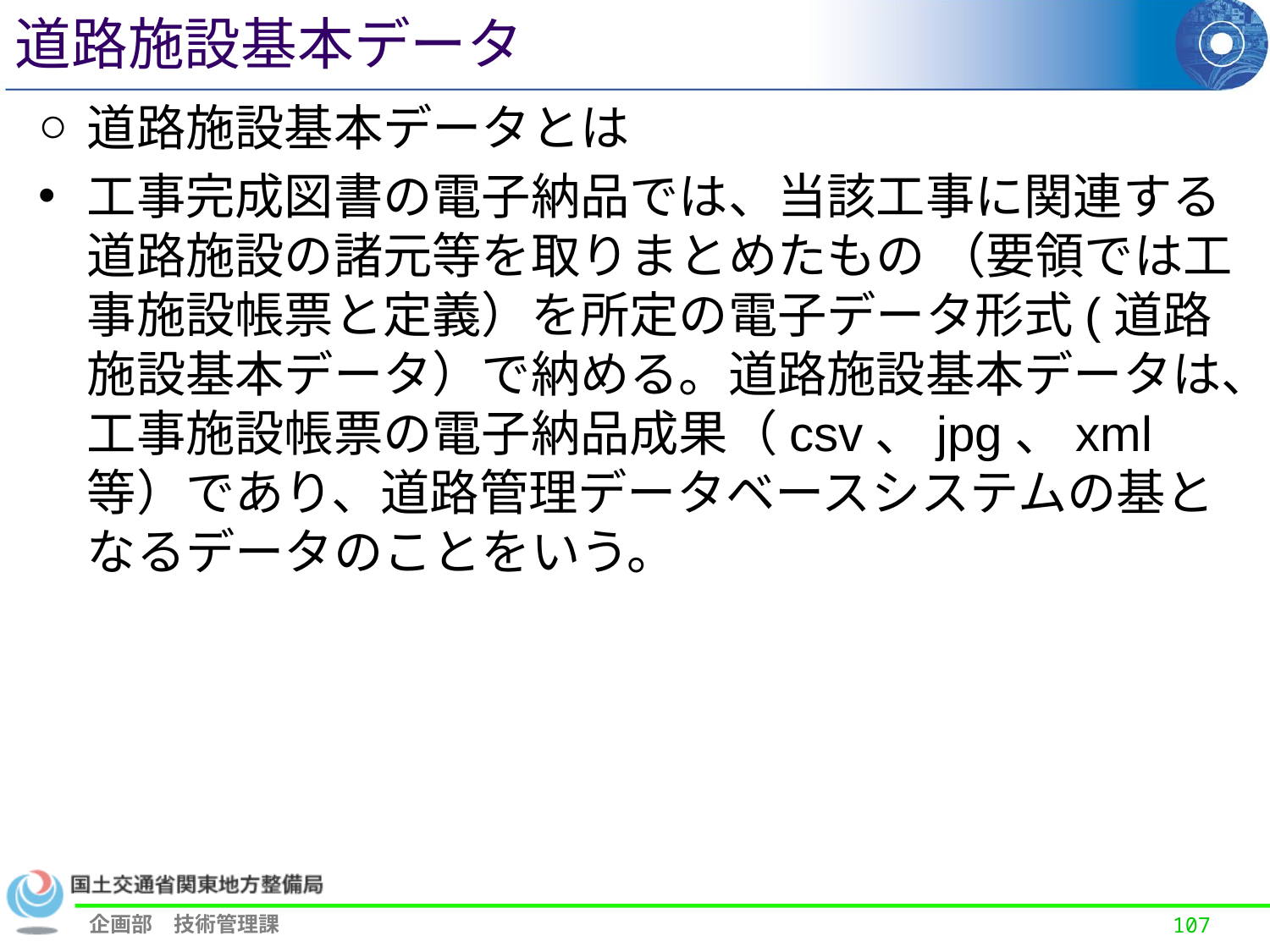

道路施設基本データ
道路施設基本データとは
工事完成図書の電子納品では、当該工事に関連する道路施設の諸元等を取りまとめたもの （要領では工事施設帳票と定義）を所定の電子データ形式(道路施設基本データ）で納める。道路施設基本データは、工事施設帳票の電子納品成果（csv、jpg、xml等）であり、道路管理データベースシステムの基となるデータのことをいう。